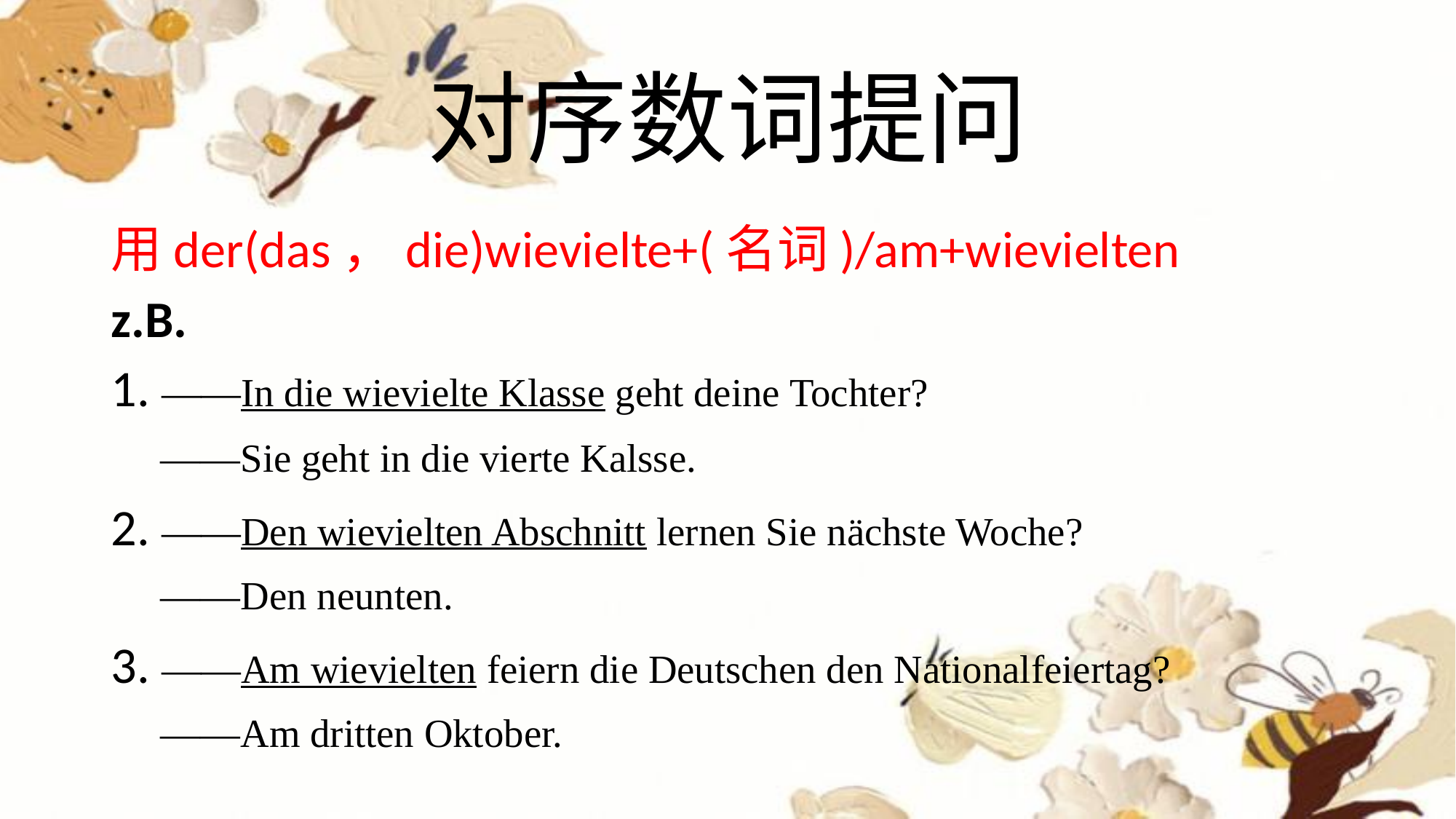

# 对序数词提问
用der(das，die)wievielte+(名词)/am+wievielten
z.B.
1. ——In die wievielte Klasse geht deine Tochter?
     ——Sie geht in die vierte Kalsse.
2. ——Den wievielten Abschnitt lernen Sie nächste Woche?
     ——Den neunten.
3. ——Am wievielten feiern die Deutschen den Nationalfeiertag?
     ——Am dritten Oktober.